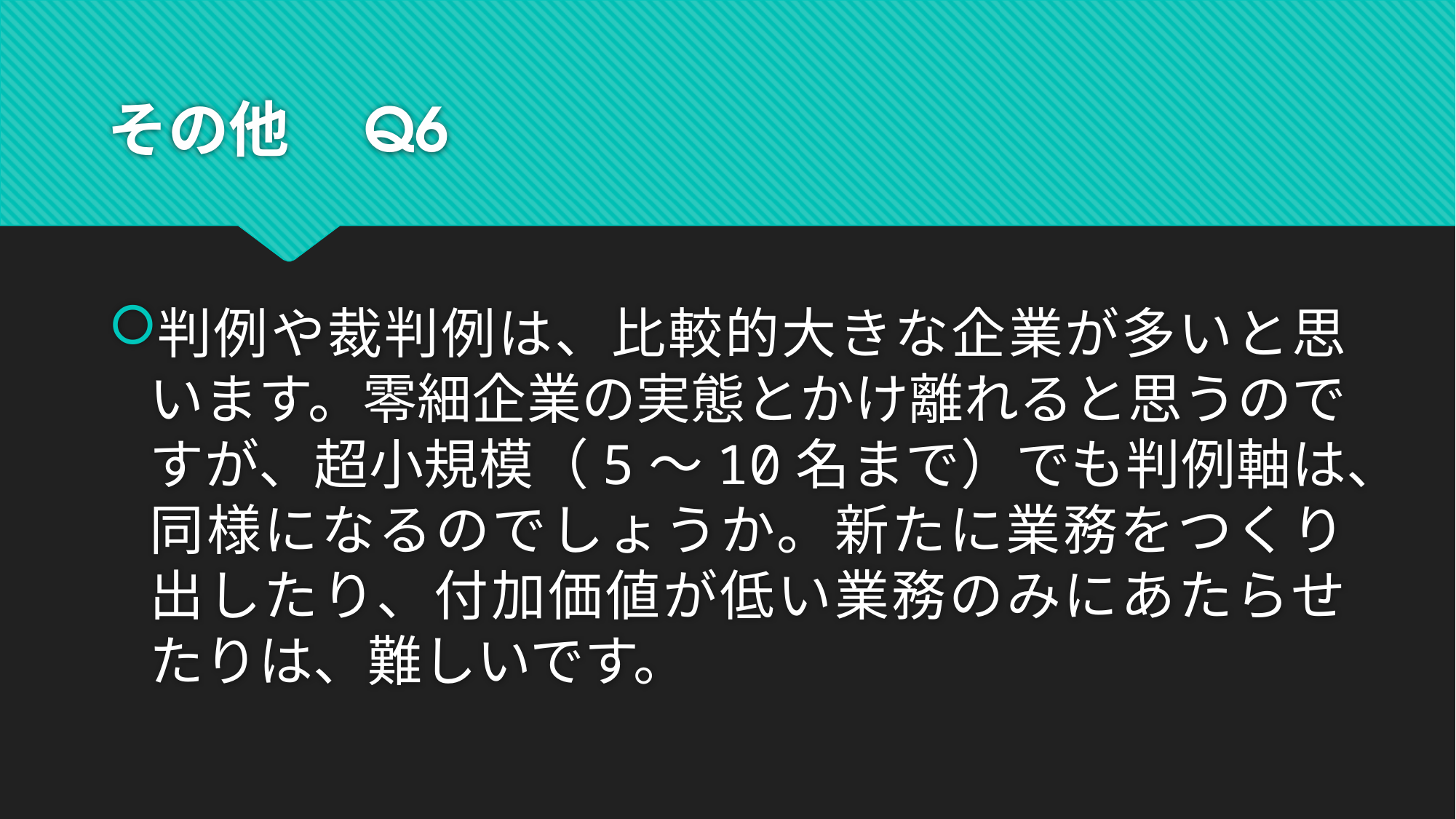

# その他　Q6
判例や裁判例は、比較的大きな企業が多いと思います。零細企業の実態とかけ離れると思うのですが、超小規模（5～10名まで）でも判例軸は、同様になるのでしょうか。新たに業務をつくり出したり、付加価値が低い業務のみにあたらせたりは、難しいです。